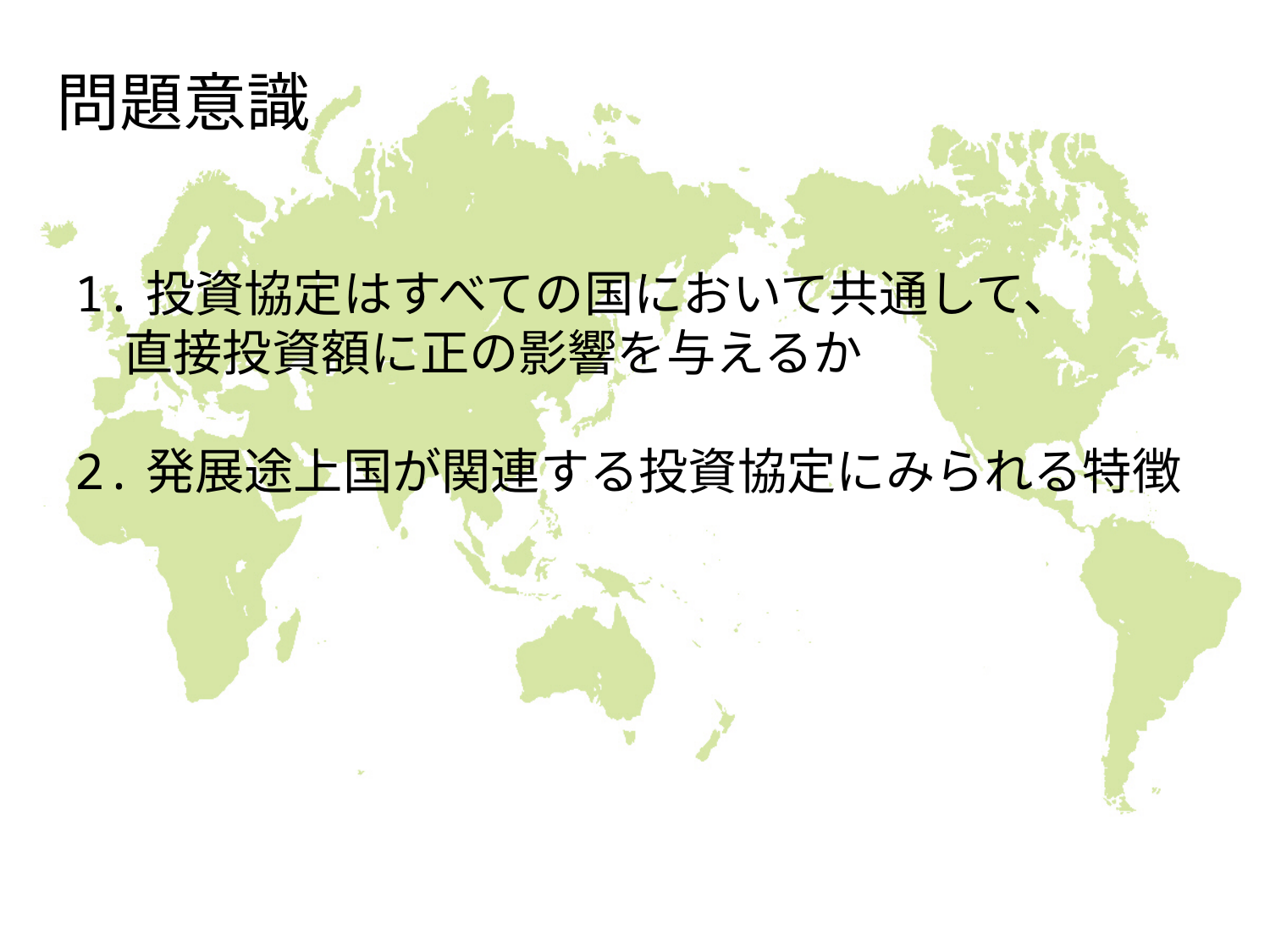

# 問題意識
1.投資協定はすべての国において共通して、
　直接投資額に正の影響を与えるか

2.発展途上国が関連する投資協定にみられる特徴